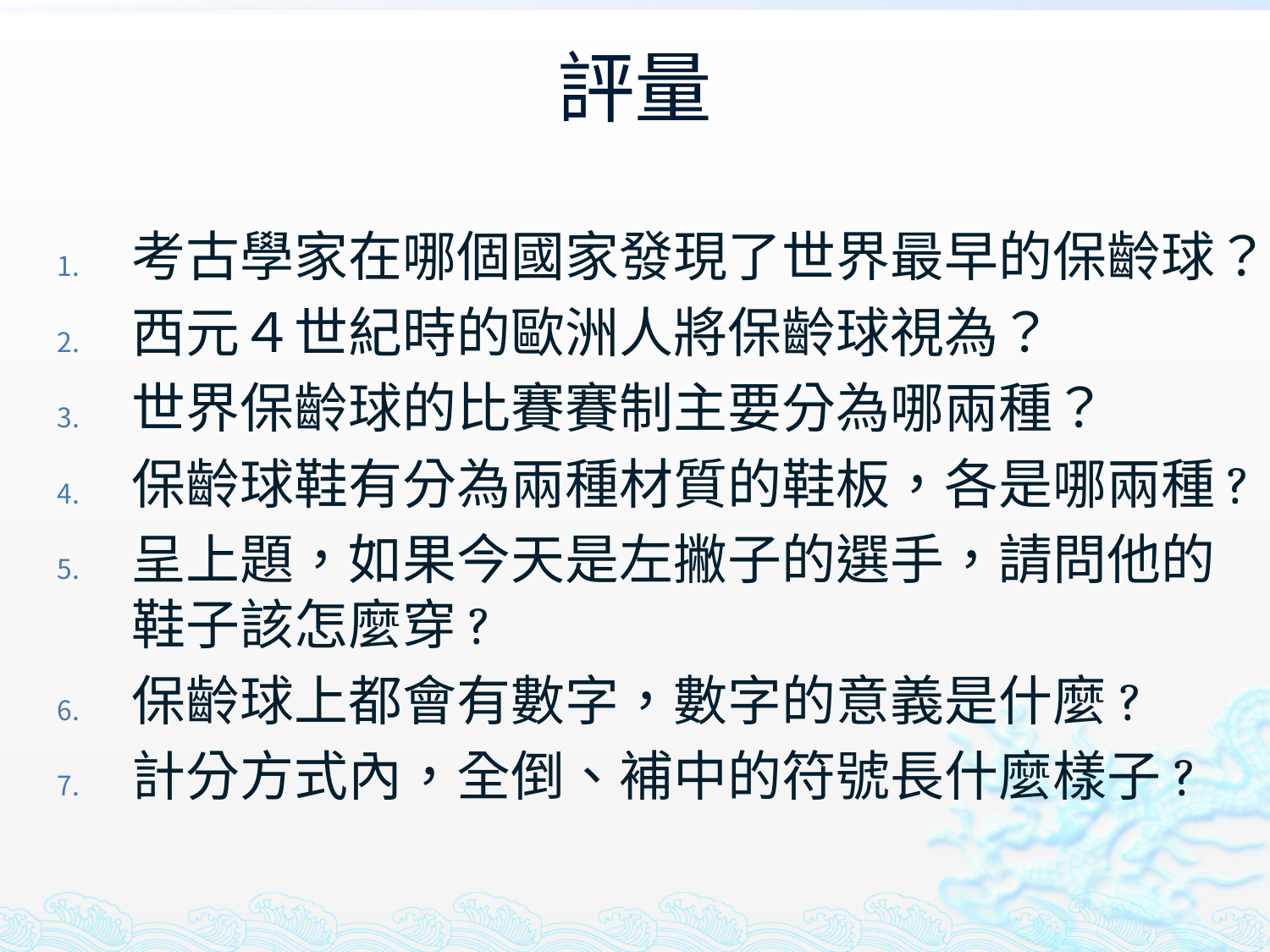

# 評量
考古學家在哪個國家發現了世界最早的保齡球？
西元４世紀時的歐洲人將保齡球視為？
世界保齡球的比賽賽制主要分為哪兩種？
保齡球鞋有分為兩種材質的鞋板，各是哪兩種?
呈上題，如果今天是左撇子的選手，請問他的鞋子該怎麼穿?
保齡球上都會有數字，數字的意義是什麼?
計分方式內，全倒、補中的符號長什麼樣子?